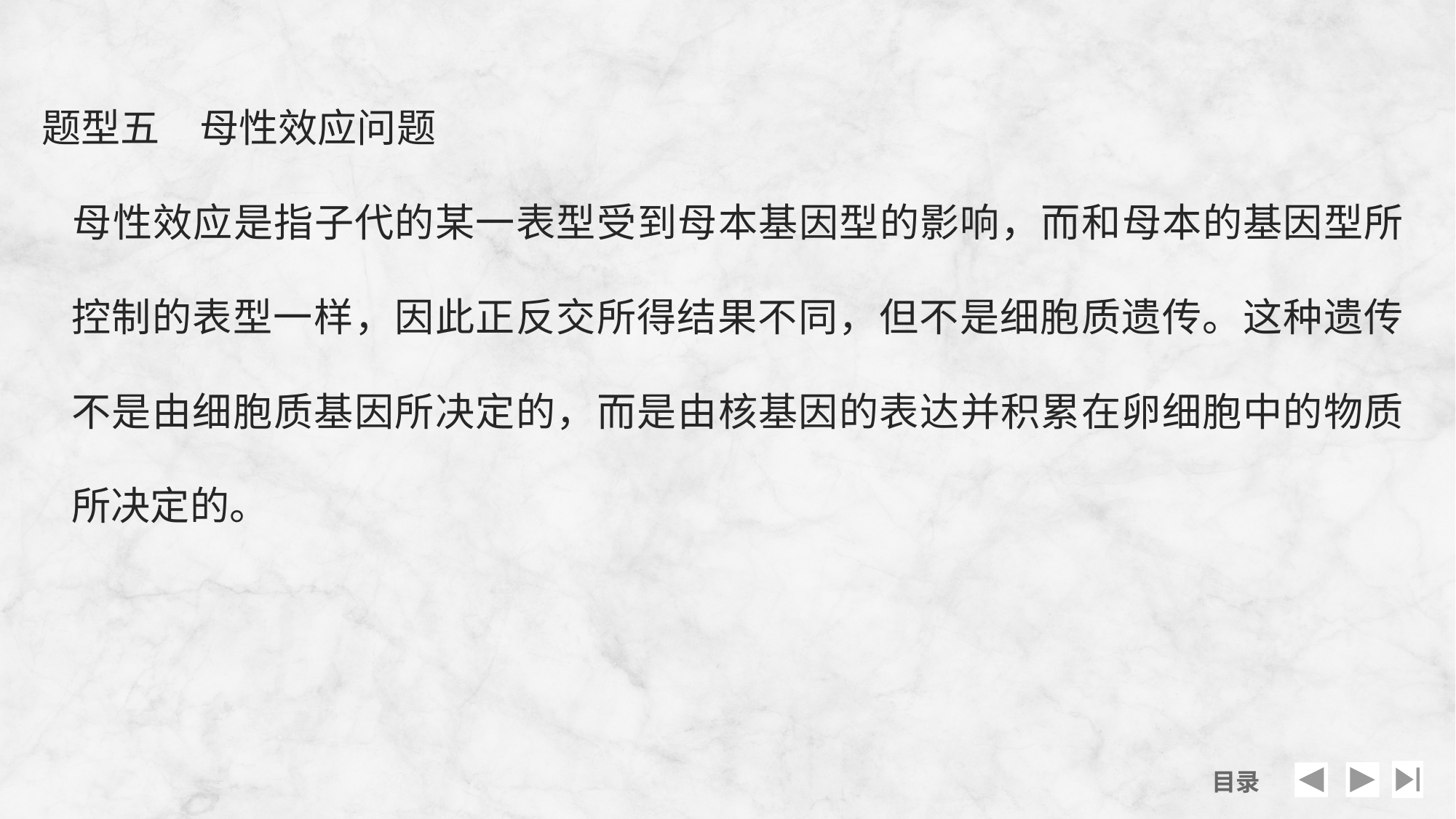

题型五　母性效应问题
	母性效应是指子代的某一表型受到母本基因型的影响，而和母本的基因型所控制的表型一样，因此正反交所得结果不同，但不是细胞质遗传。这种遗传不是由细胞质基因所决定的，而是由核基因的表达并积累在卵细胞中的物质所决定的。